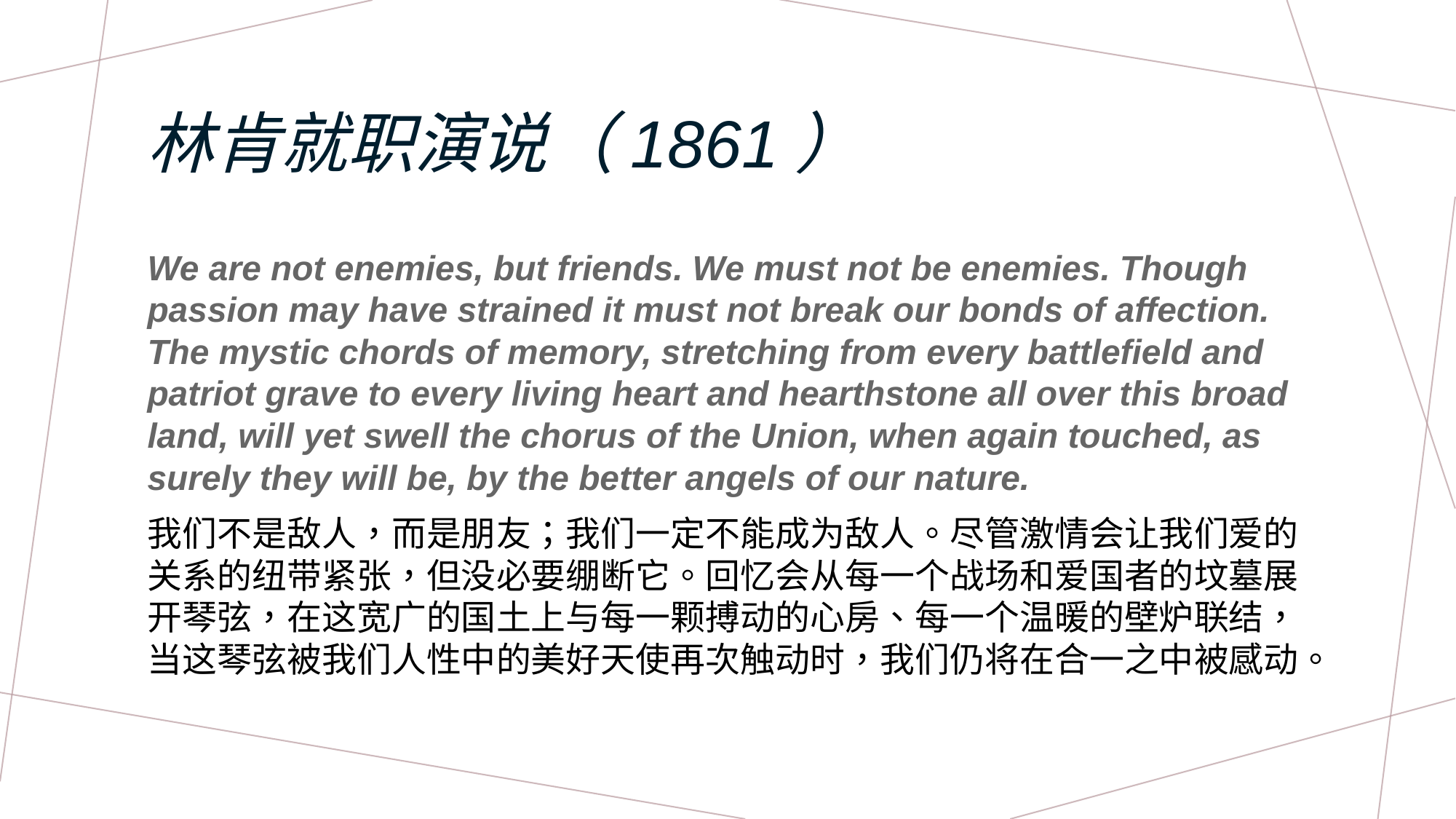

# 林肯就职演说（1861）
We are not enemies, but friends. We must not be enemies. Though passion may have strained it must not break our bonds of affection. The mystic chords of memory, stretching from every battlefield and patriot grave to every living heart and hearthstone all over this broad land, will yet swell the chorus of the Union, when again touched, as surely they will be, by the better angels of our nature.
我们不是敌人，而是朋友；我们一定不能成为敌人。尽管激情会让我们爱的关系的纽带紧张，但没必要绷断它。回忆会从每一个战场和爱国者的坟墓展开琴弦，在这宽广的国土上与每一颗搏动的心房、每一个温暖的壁炉联结，当这琴弦被我们人性中的美好天使再次触动时，我们仍将在合一之中被感动。